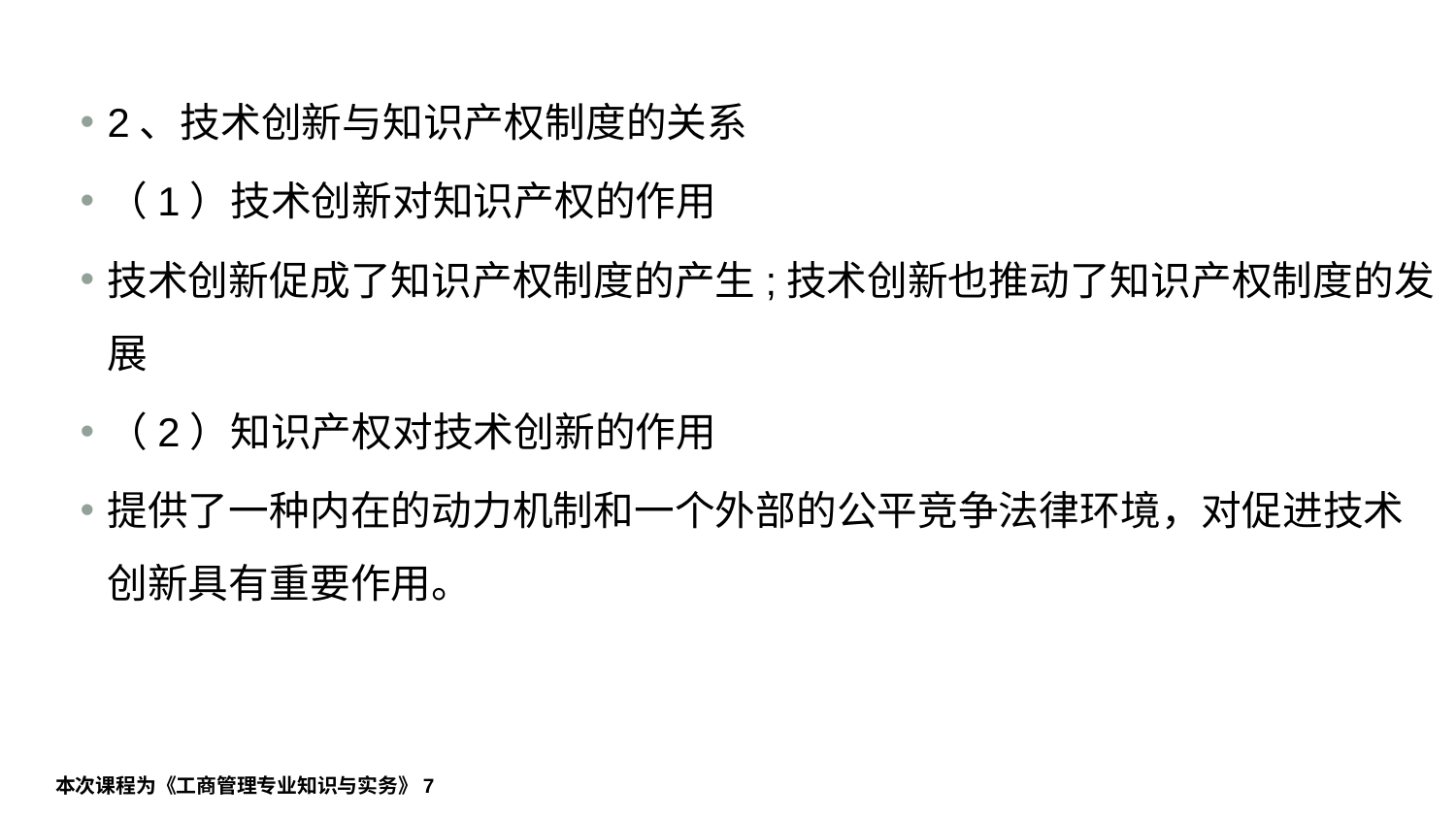

#
2、技术创新与知识产权制度的关系
（1）技术创新对知识产权的作用
技术创新促成了知识产权制度的产生;技术创新也推动了知识产权制度的发展
（2）知识产权对技术创新的作用
提供了一种内在的动力机制和一个外部的公平竞争法律环境，对促进技术创新具有重要作用。